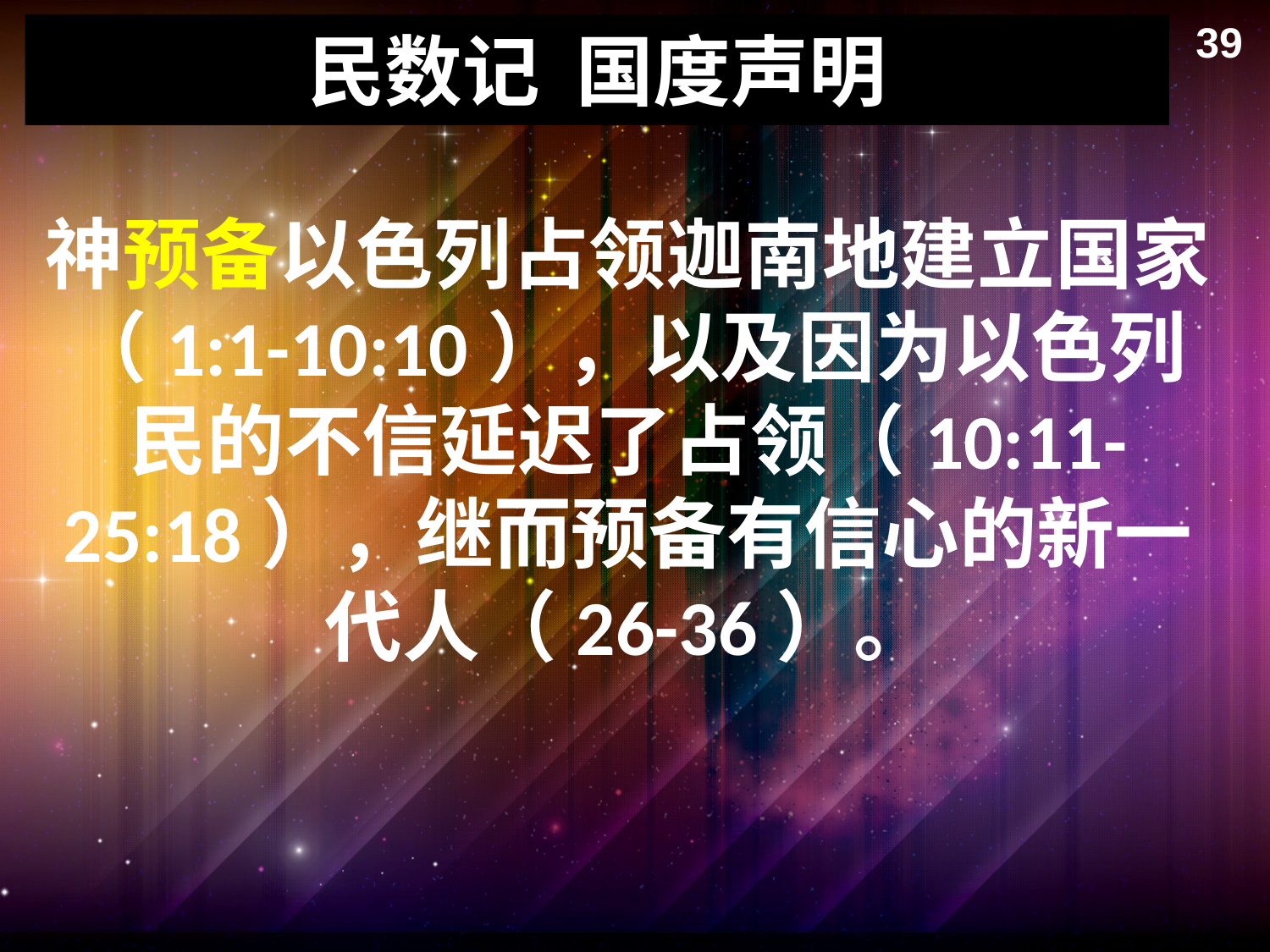

39
# 民数记  国度声明
神预备以色列占领迦南地建立国家（1:1-10:10），以及因为以色列民的不信延迟了占领（10:11-25:18），继而预备有信心的新一代人（26-36）。